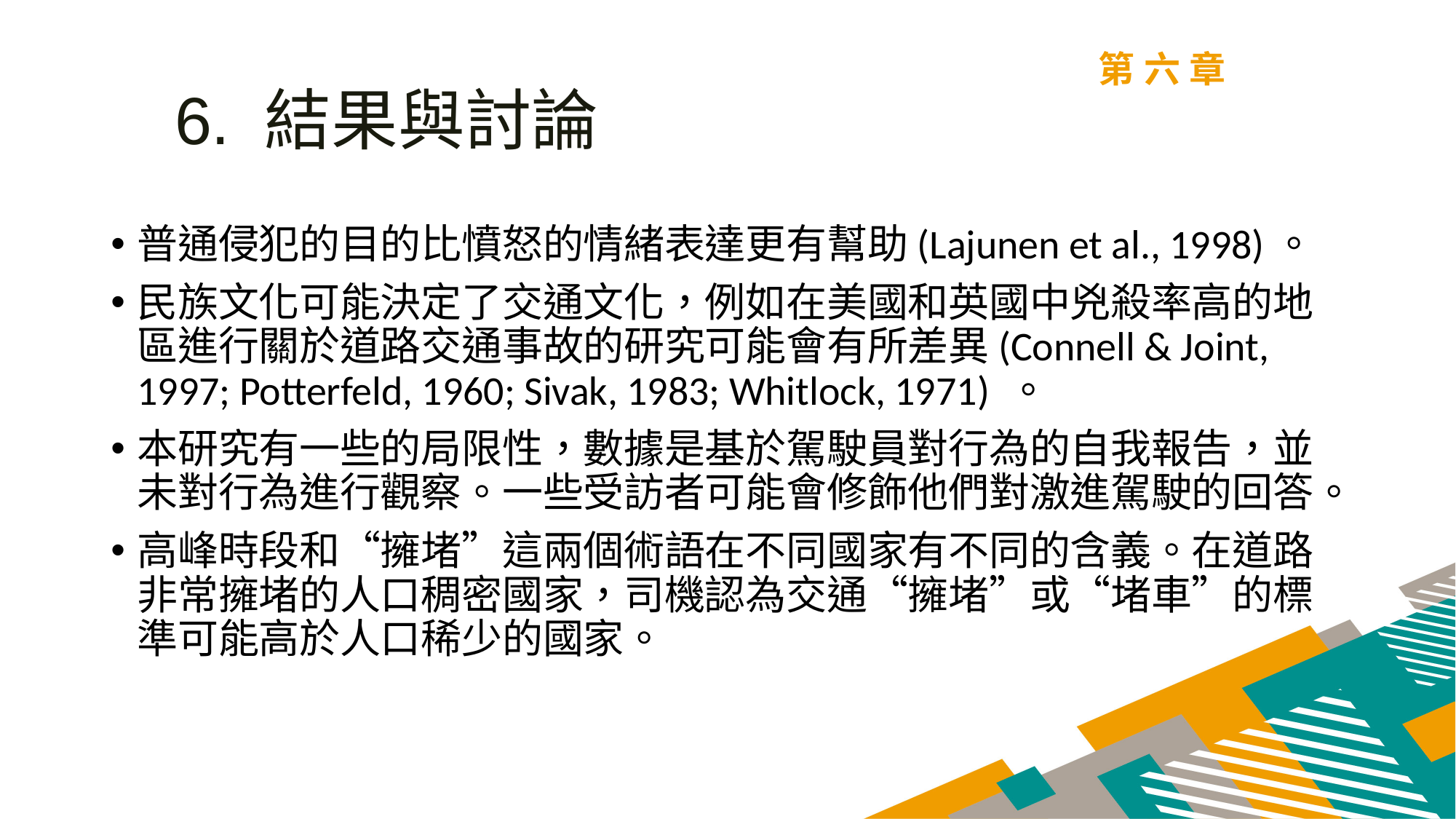

第六章
6. 結果與討論
普通侵犯的目的比憤怒的情緒表達更有幫助(Lajunen et al., 1998)。
民族文化可能決定了交通文化，例如在美國和英國中兇殺率高的地區進行關於道路交通事故的研究可能會有所差異(Connell & Joint, 1997; Potterfeld, 1960; Sivak, 1983; Whitlock, 1971) 。
本研究有一些的局限性，數據是基於駕駛員對行為的自我報告，並未對行為進行觀察。一些受訪者可能會修飾他們對激進駕駛的回答。
高峰時段和“擁堵”這兩個術語在不同國家有不同的含義。在道路非常擁堵的人口稠密國家，司機認為交通“擁堵”或“堵車”的標準可能高於人口稀少的國家。